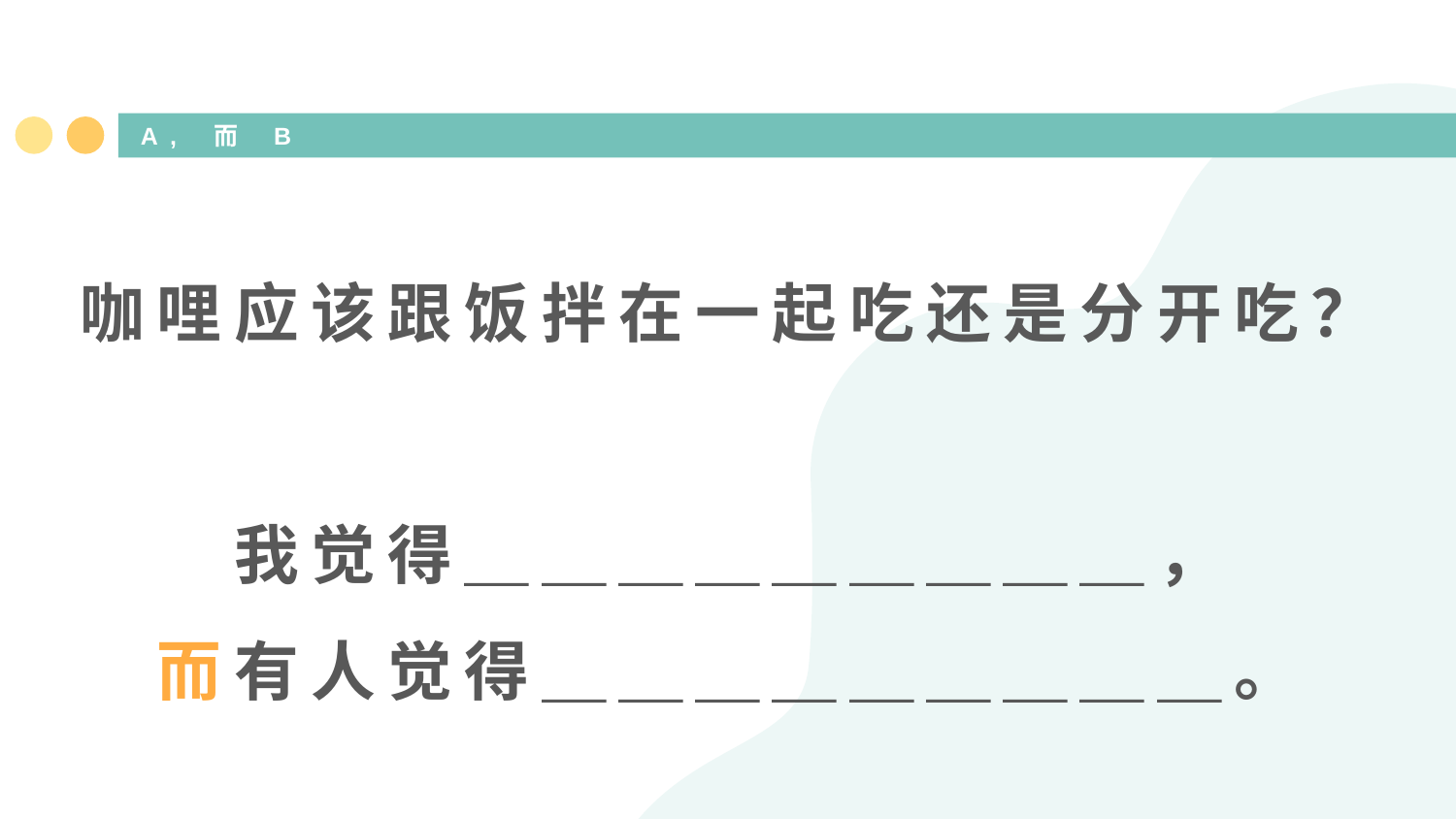

# A, 而 B
咖哩应该跟饭拌在一起吃还是分开吃？
我觉得＿＿＿＿＿＿＿＿＿，
而有人觉得＿＿＿＿＿＿＿＿＿。